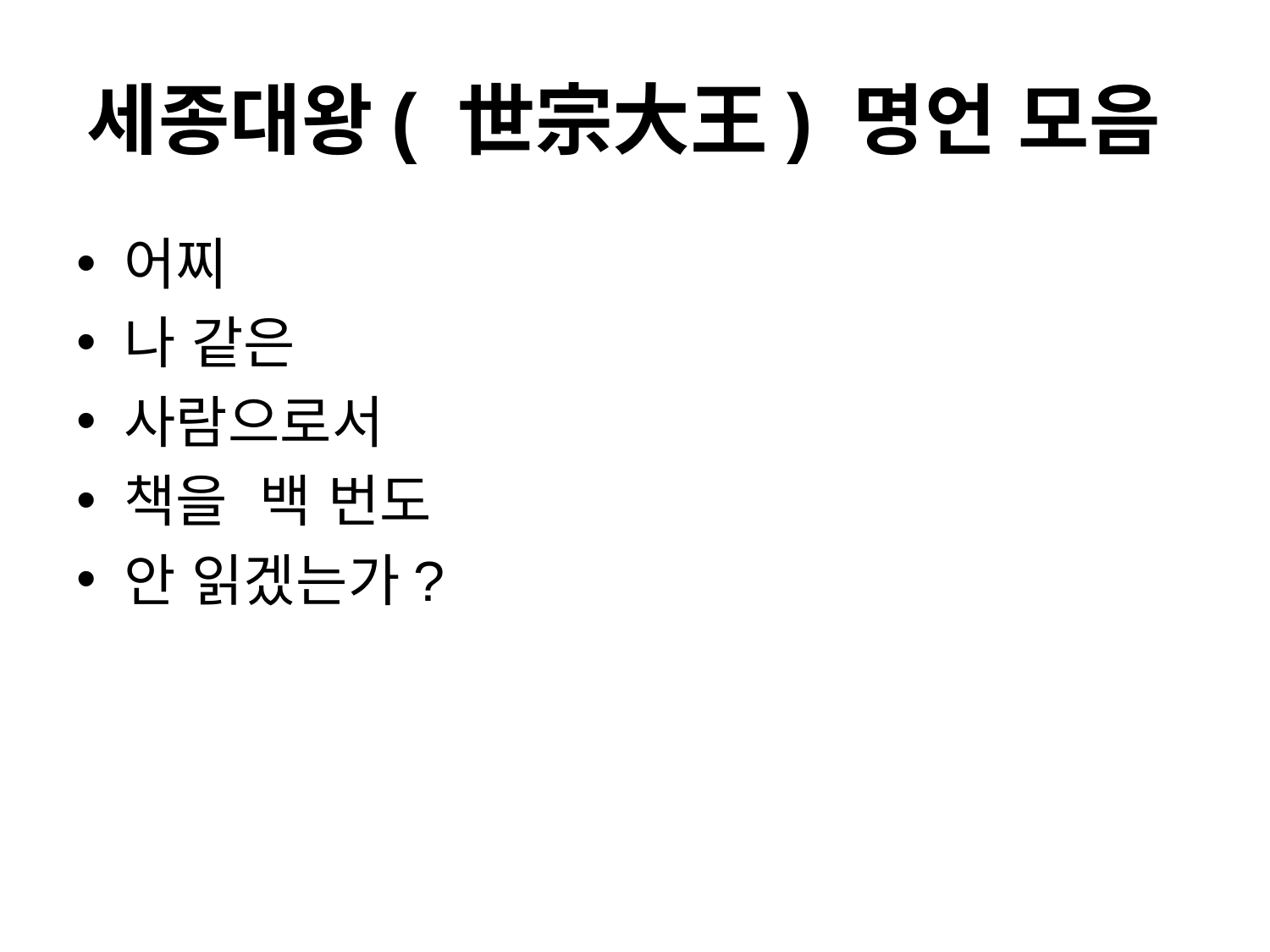

# 세종대왕( 世宗大王) 명언 모음
어찌
나 같은
사람으로서
책을  백 번도
안 읽겠는가?